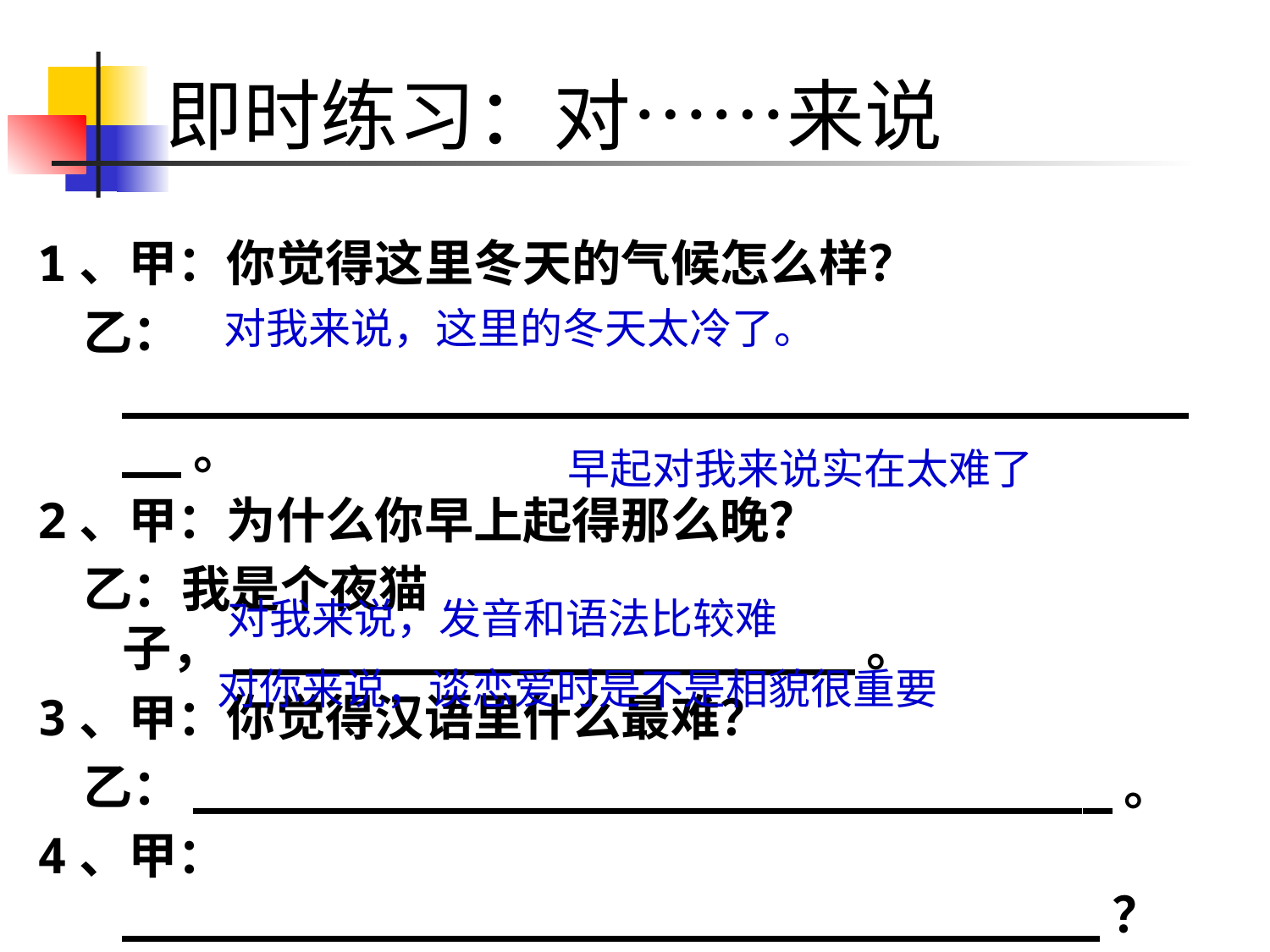

# 即时练习：对……来说
1、甲：你觉得这里冬天的气候怎么样？
   乙：______________________________________。
2、甲：为什么你早上起得那么晚？
   乙：我是个夜猫子，_____________________。
3、甲：你觉得汉语里什么最难？
   乙：_______________________________。
4、甲：_________________________________？
   乙：我觉得性格比相貌更重要。
对我来说，这里的冬天太冷了。
早起对我来说实在太难了
对我来说，发音和语法比较难
对你来说，谈恋爱时是不是相貌很重要